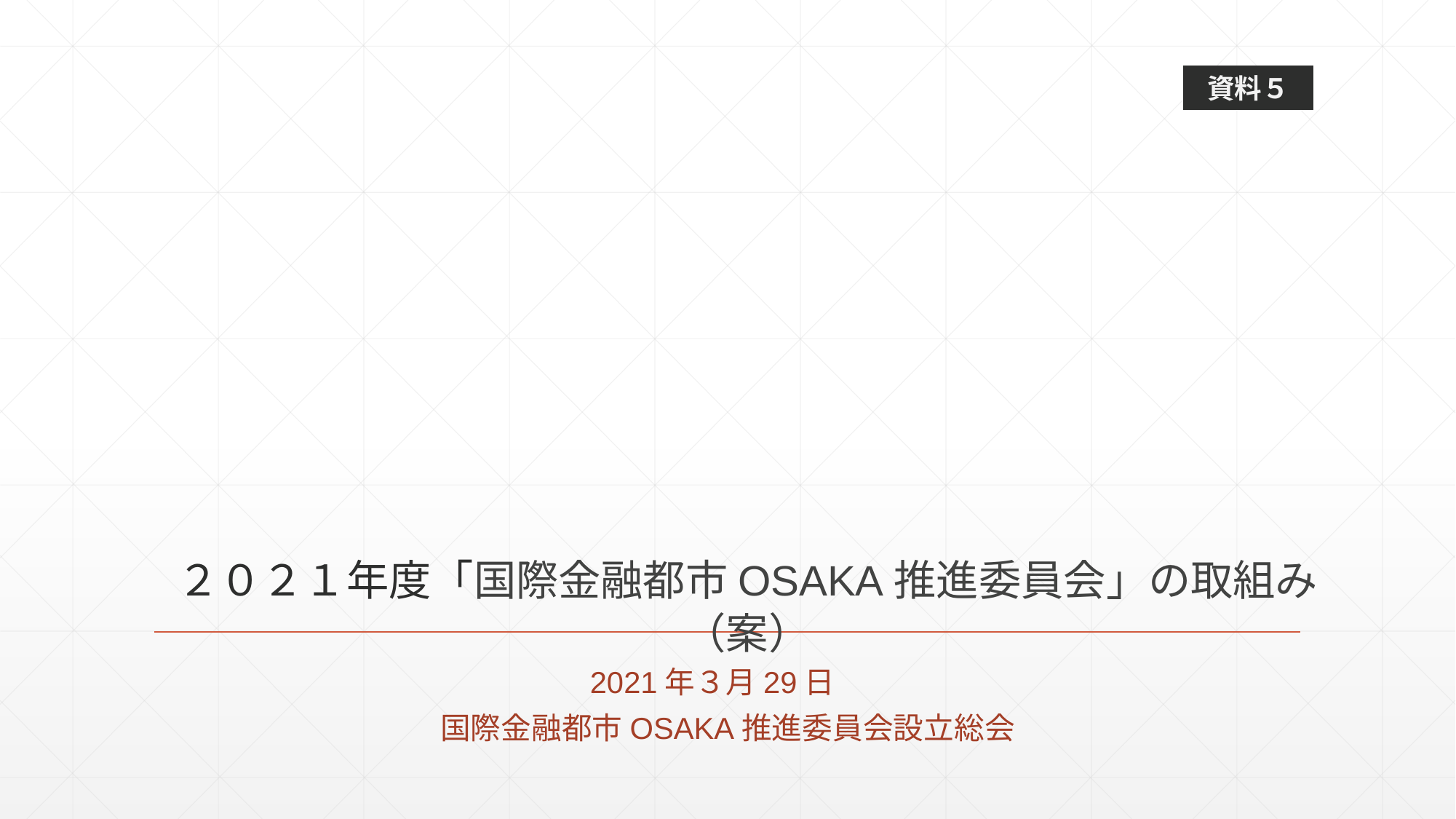

資料５
#
２０２１年度「国際金融都市OSAKA推進委員会」の取組み（案）
2021年３月29日
国際金融都市OSAKA推進委員会設立総会